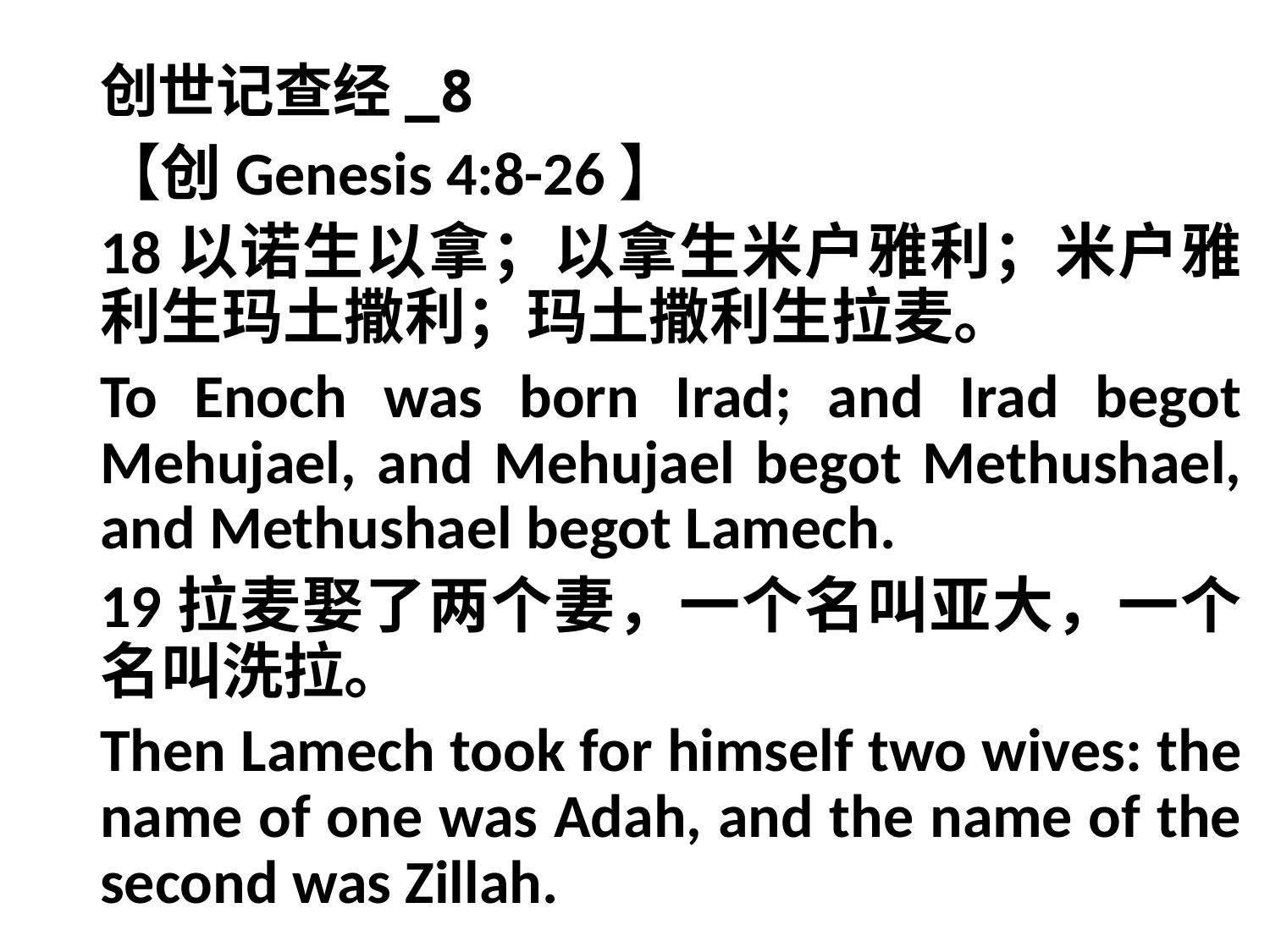

# 创世记查经_8
【创Genesis 4:8-26】
18以诺生以拿；以拿生米户雅利；米户雅利生玛土撒利；玛土撒利生拉麦。
To Enoch was born Irad; and Irad begot Mehujael, and Mehujael begot Methushael, and Methushael begot Lamech.
19拉麦娶了两个妻，一个名叫亚大，一个名叫洗拉。
Then Lamech took for himself two wives: the name of one was Adah, and the name of the second was Zillah.